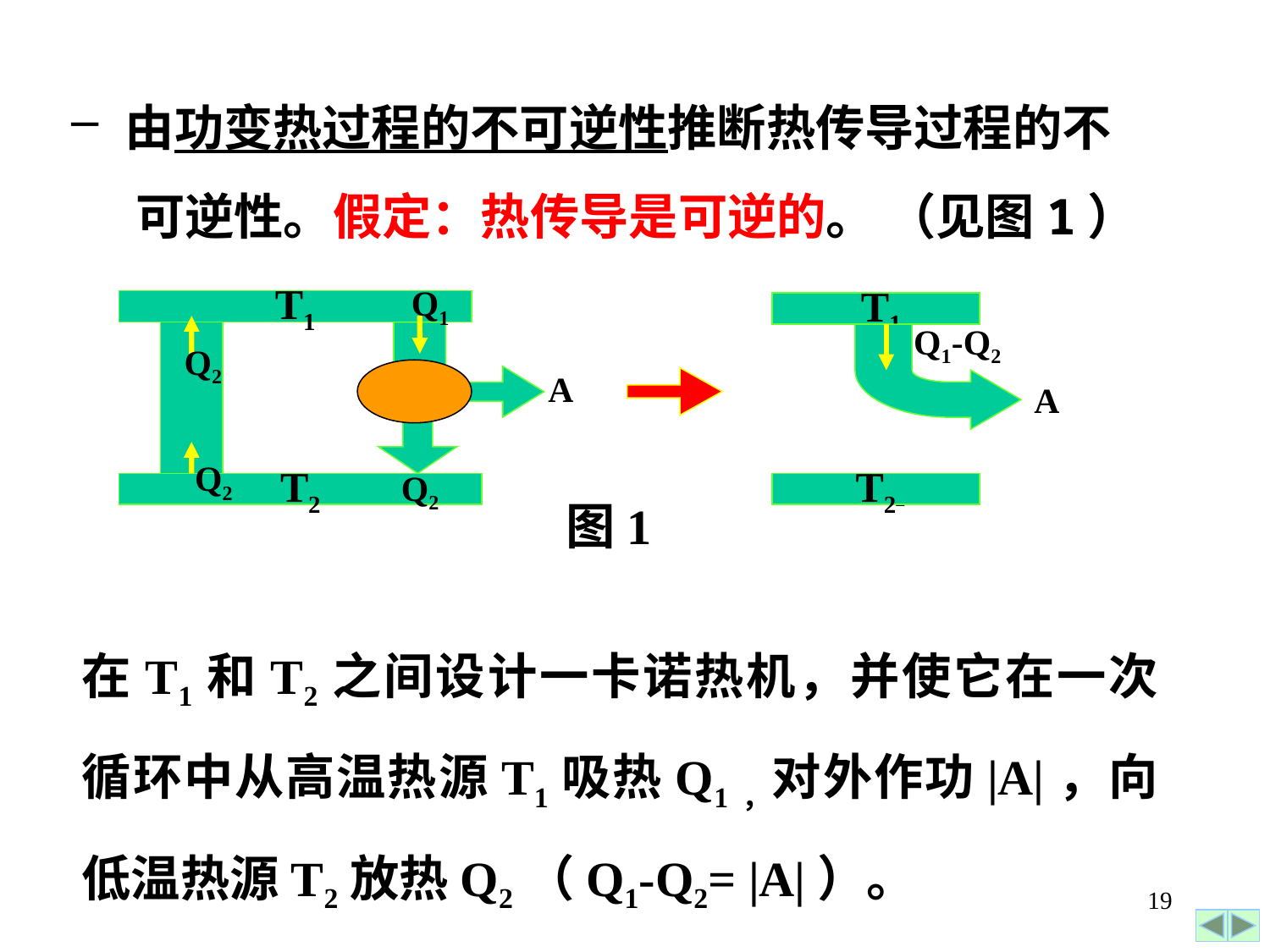

由功变热过程的不可逆性推断热传导过程的不
   可逆性。假定：热传导是可逆的。 （见图1）
Q1
T1
 T1

Q1-Q2

Q2

A

A

Q2
Q2
Q2
T2
T2
图1
在T1和T2之间设计一卡诺热机，并使它在一次循环中从高温热源T1吸热Q1，对外作功|A|，向低温热源T2放热Q2（Q1-Q2= |A|）。
19